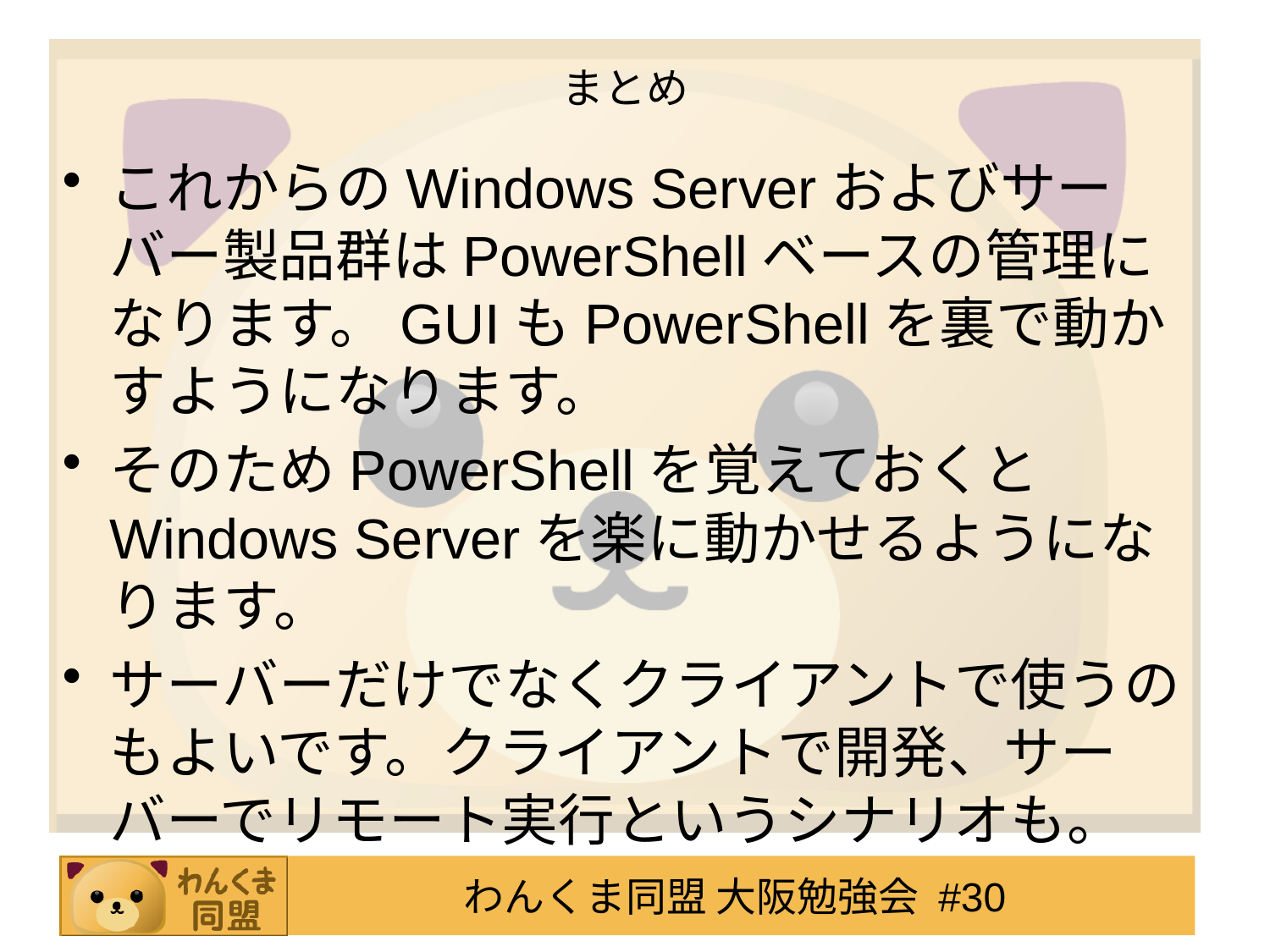

# まとめ
これからのWindows Serverおよびサーバー製品群はPowerShellベースの管理になります。GUIもPowerShellを裏で動かすようになります。
そのためPowerShellを覚えておくとWindows Serverを楽に動かせるようになります。
サーバーだけでなくクライアントで使うのもよいです。クライアントで開発、サーバーでリモート実行というシナリオも。